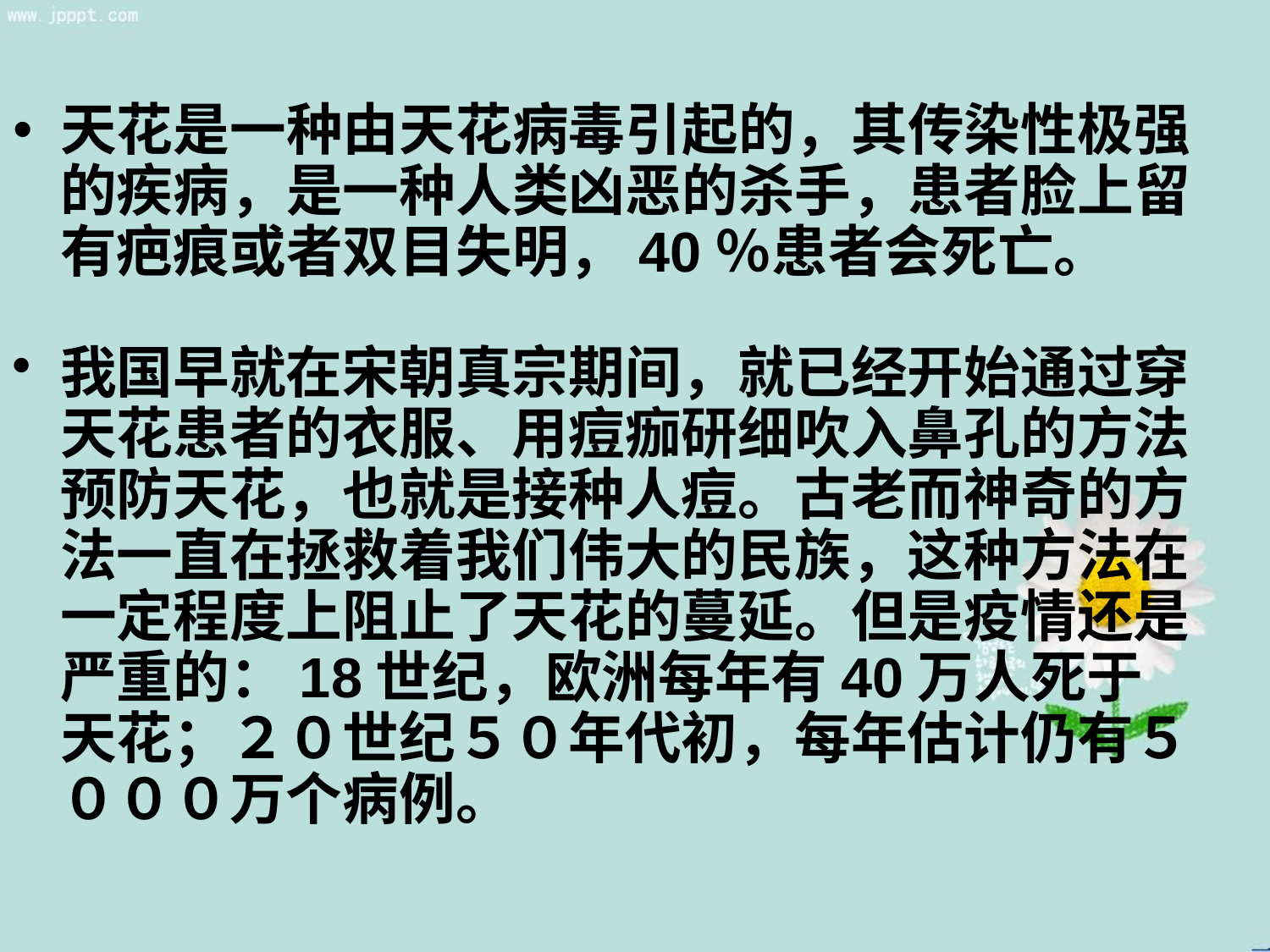

天花是一种由天花病毒引起的，其传染性极强的疾病，是一种人类凶恶的杀手，患者脸上留有疤痕或者双目失明，40％患者会死亡。
我国早就在宋朝真宗期间，就已经开始通过穿天花患者的衣服、用痘痂研细吹入鼻孔的方法预防天花，也就是接种人痘。古老而神奇的方法一直在拯救着我们伟大的民族，这种方法在一定程度上阻止了天花的蔓延。但是疫情还是严重的：18世纪，欧洲每年有40万人死于天花；２０世纪５０年代初，每年估计仍有５０００万个病例。